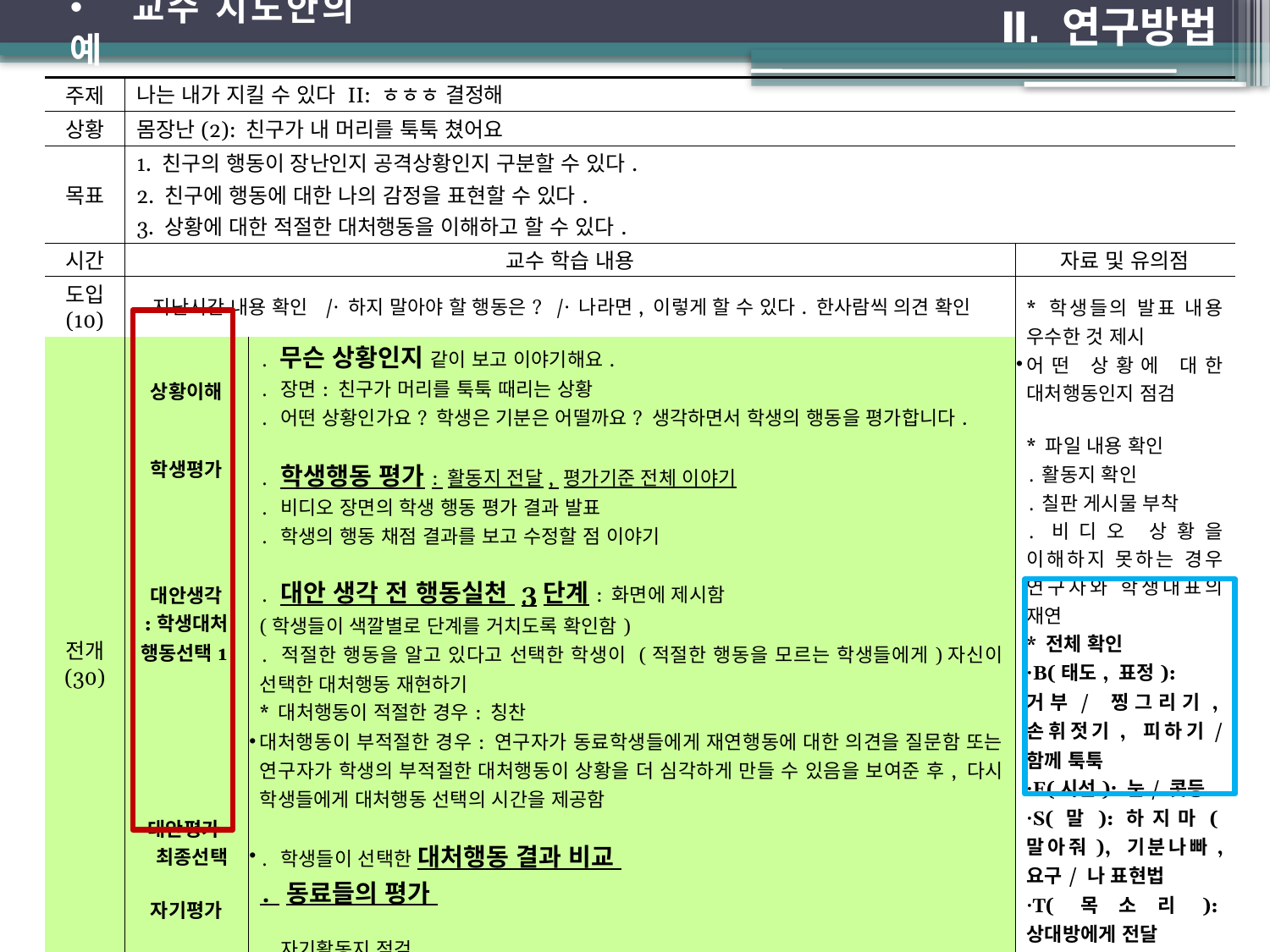

교수 지도안의   예

 Ⅱ. 연구방법
| 주제 | 나는 내가 지킬 수 있다 II: ㅎㅎㅎ 결정해 |  |  |
| --- | --- | --- | --- |
| 상황 | 몸장난(2): 친구가 내 머리를 툭툭 쳤어요 |  |  |
| 목표 | 1. 친구의 행동이 장난인지 공격상황인지 구분할 수 있다. 2. 친구에 행동에 대한 나의 감정을 표현할 수 있다. 3. 상황에 대한 적절한 대처행동을 이해하고 할 수 있다. |  |  |
| 시간 | 교수 학습 내용 |  | 자료 및 유의점 |
| 도입 (10) | ⁃ 지난시간 내용 확인 /․ 하지 말아야 할 행동은? /․ 나라면, 이렇게 할 수 있다. 한사람씩 의견 확인 |  | \* 학생들의 발표 내용 우수한 것 제시 어떤 상황에 대한 대처행동인지 점검 \* 파일 내용 확인 ․활동지 확인 ․칠판 게시물 부착 ․비디오 상황을 이해하지 못하는 경우 연구자와 학생대표의 재연 \* 전체 확인 ․B(태도, 표정): 거부/ 찡그리기,손휘젓기, 피하기/ 함께 툭툭 ․E(시선): 눈/ 콧등 ․S(말):하지마(말아줘), 기분나빠, 요구/ 나 표현법 ․T(목소리):상대방에게 전달 |
| 전개 (30) | 상황이해 학생평가 대안생각 :학생대처 행동선택1 대안평가 최종선택 자기평가 | ․ 무슨 상황인지 같이 보고 이야기해요. ․ 장면: 친구가 머리를 툭툭 때리는 상황 ․ 어떤 상황인가요? 학생은 기분은 어떨까요? 생각하면서 학생의 행동을 평가합니다. ․ 학생행동 평가: 활동지 전달, 평가기준 전체 이야기 ․ 비디오 장면의 학생 행동 평가 결과 발표 ․ 학생의 행동 채점 결과를 보고 수정할 점 이야기 ․ 대안 생각 전 행동실천 3단계: 화면에 제시함 (학생들이 색깔별로 단계를 거치도록 확인함) ․ 적절한 행동을 알고 있다고 선택한 학생이 (적절한 행동을 모르는 학생들에게)자신이 선택한 대처행동 재현하기 \* 대처행동이 적절한 경우: 칭찬 대처행동이 부적절한 경우: 연구자가 동료학생들에게 재연행동에 대한 의견을 질문함 또는 연구자가 학생의 부적절한 대처행동이 상황을 더 심각하게 만들 수 있음을 보여준 후, 다시 학생들에게 대처행동 선택의 시간을 제공함 ․ 학생들이 선택한 대처행동 결과 비교 ․ 동료들의 평가 ․ 자기활동지 점검 |  |
| 정리 (5) |  | ⁃ 비디오 장면(장난, 공격) 확인 ․ 활동지 결과 확인 ․ 책임있는 행동하기 규칙 확인 |  |